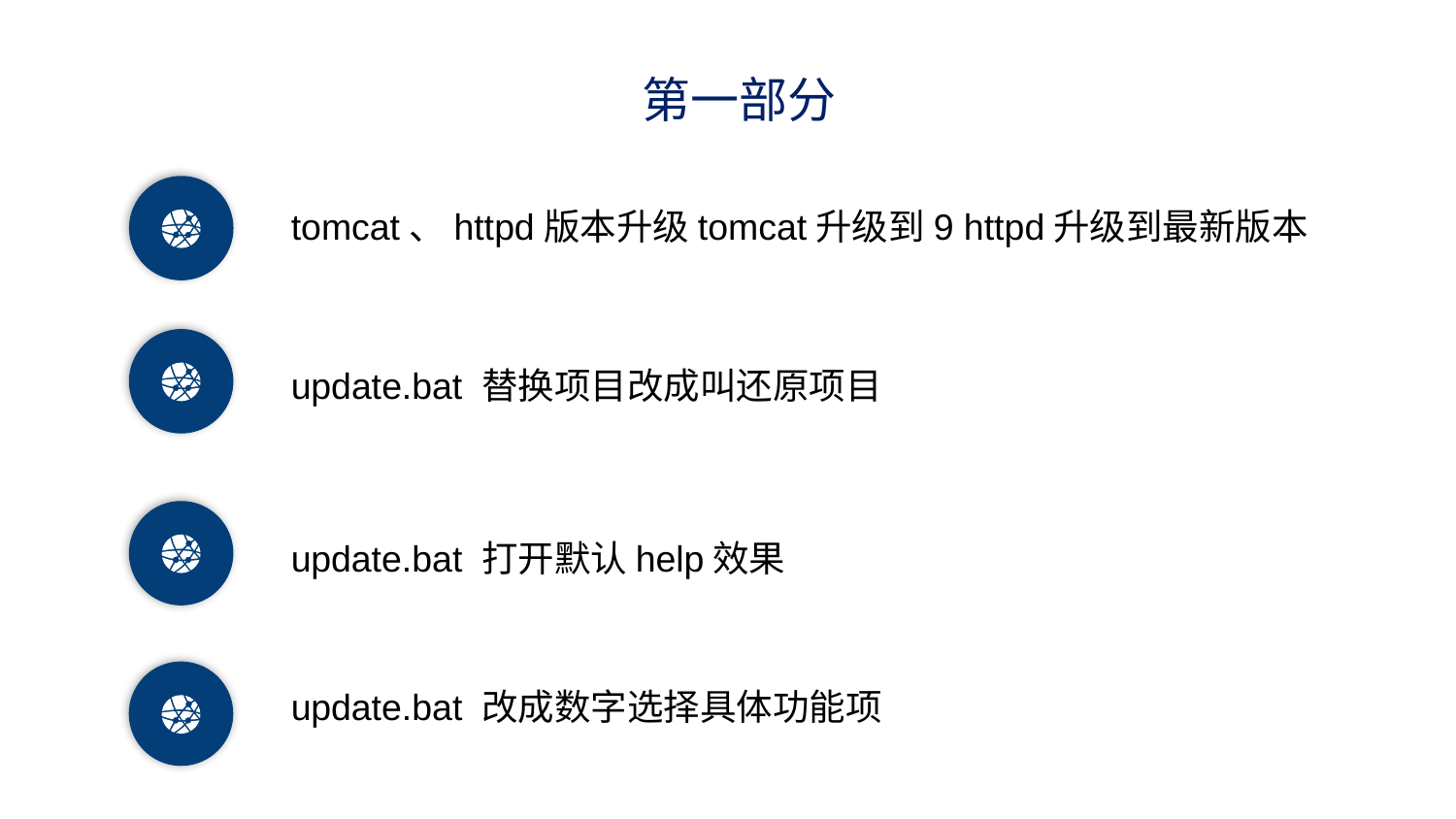

第一部分

tomcat、httpd版本升级tomcat升级到9 httpd升级到最新版本

update.bat 替换项目改成叫还原项目

update.bat 打开默认help效果

update.bat 改成数字选择具体功能项